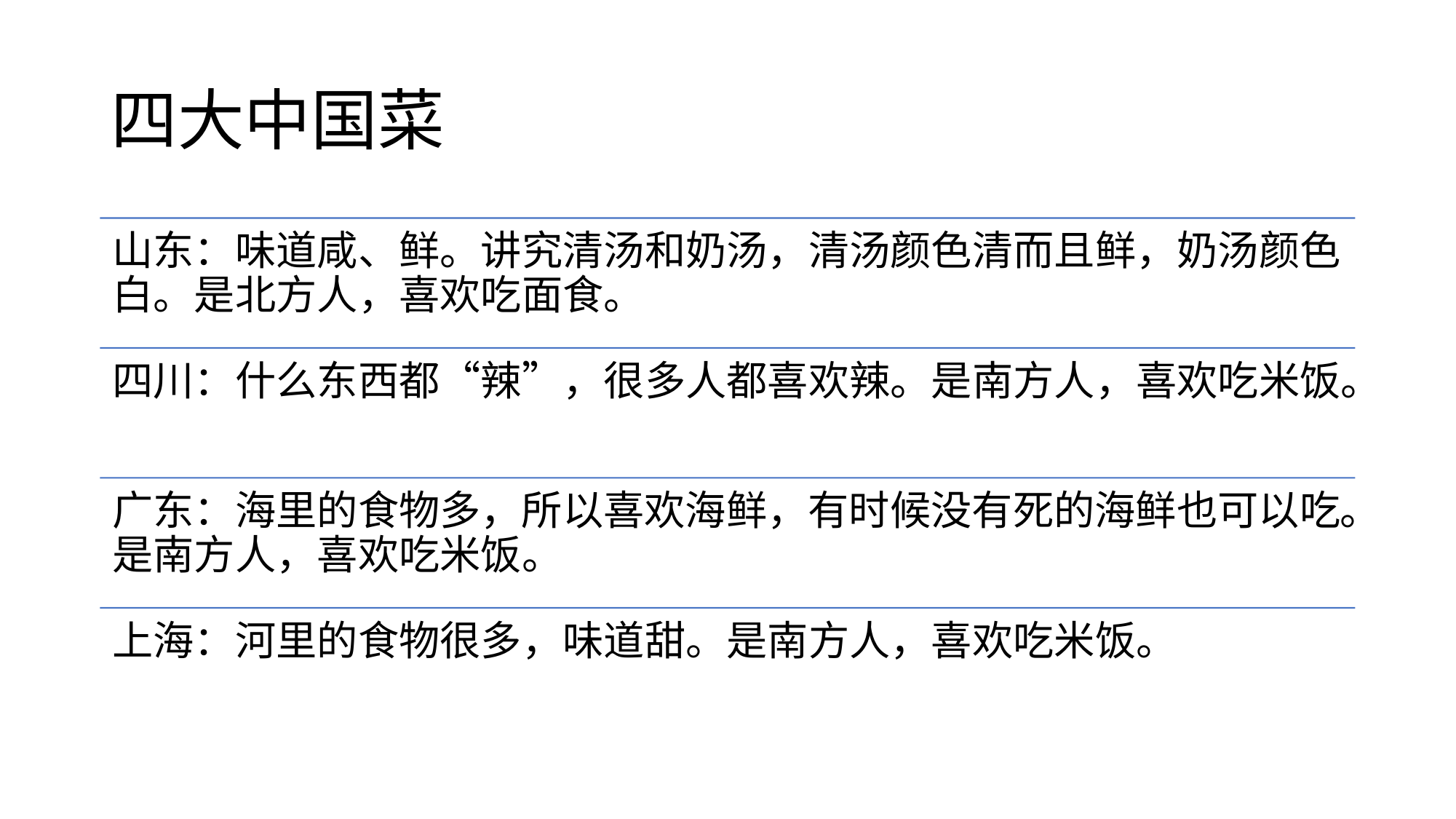

# 四大中国菜
山东：味道咸、鲜。讲究清汤和奶汤，清汤颜色清而且鲜，奶汤颜色白。是北方人，喜欢吃面食。
四川：什么东西都“辣”，很多人都喜欢辣。是南方人，喜欢吃米饭。
广东：海里的食物多，所以喜欢海鲜，有时候没有死的海鲜也可以吃。是南方人，喜欢吃米饭。
上海：河里的食物很多，味道甜。是南方人，喜欢吃米饭。